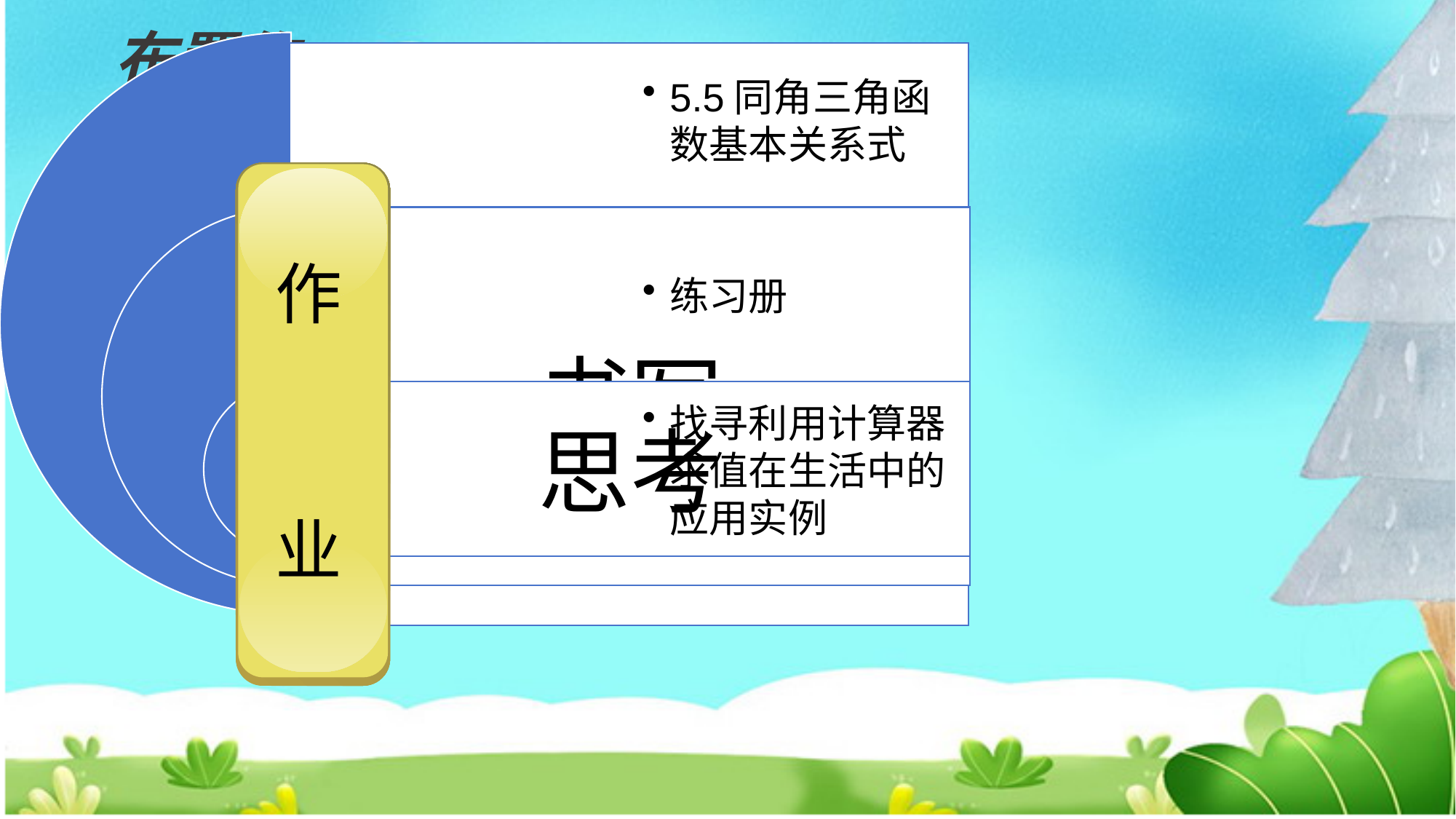

布置作业
阅读
书写
思考
5.5同角三角函数基本关系式
练习册
找寻利用计算器求值在生活中的应用实例

作

业